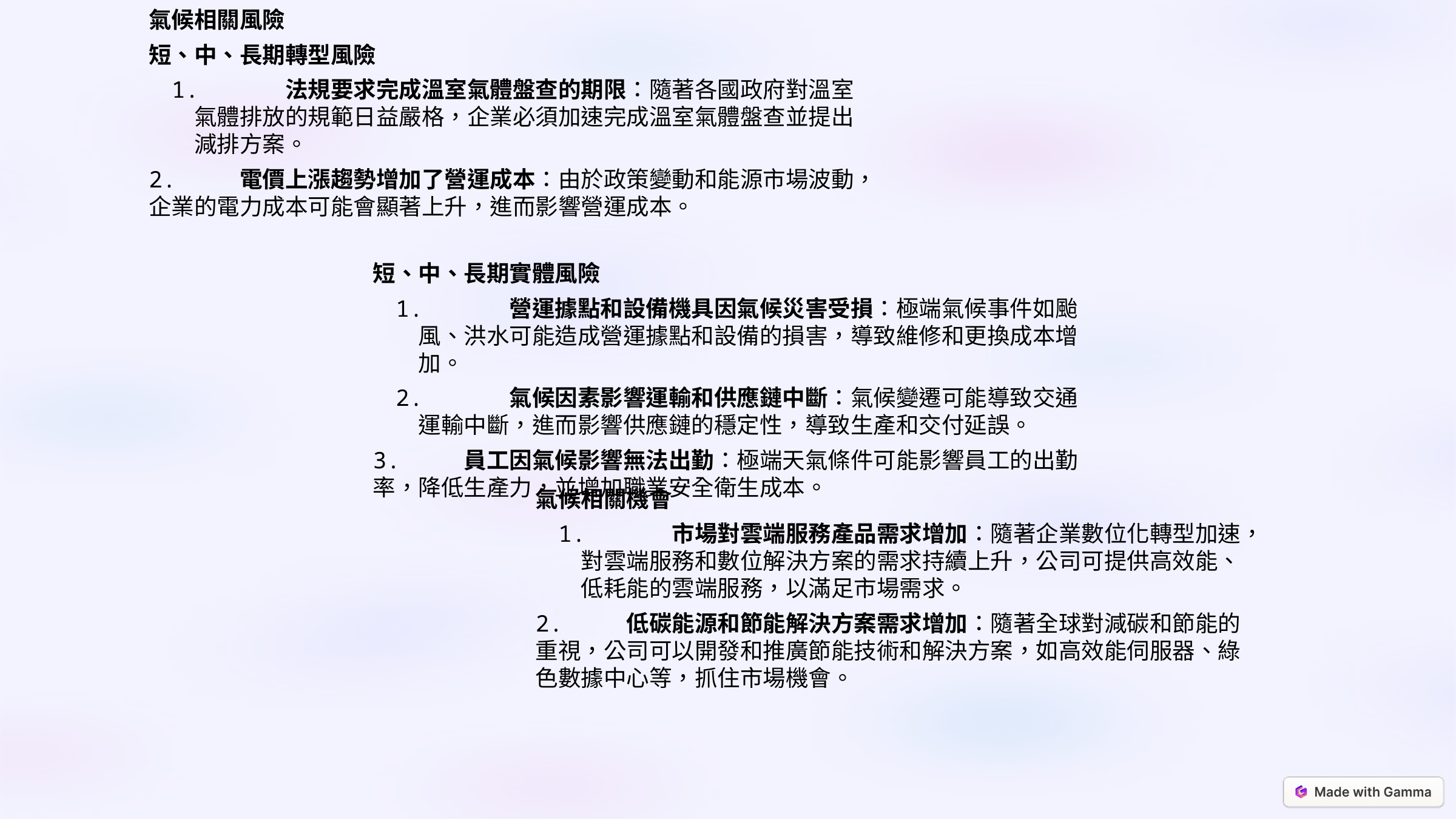

氣候相關風險
短、中、長期轉型風險
1.	法規要求完成溫室氣體盤查的期限：隨著各國政府對溫室氣體排放的規範日益嚴格，企業必須加速完成溫室氣體盤查並提出減排方案。
2.	電價上漲趨勢增加了營運成本：由於政策變動和能源市場波動，企業的電力成本可能會顯著上升，進而影響營運成本。
短、中、長期實體風險
1.	營運據點和設備機具因氣候災害受損：極端氣候事件如颱風、洪水可能造成營運據點和設備的損害，導致維修和更換成本增加。
2.	氣候因素影響運輸和供應鏈中斷：氣候變遷可能導致交通運輸中斷，進而影響供應鏈的穩定性，導致生產和交付延誤。
3.	員工因氣候影響無法出勤：極端天氣條件可能影響員工的出勤率，降低生產力，並增加職業安全衛生成本。
氣候相關機會
1.	市場對雲端服務產品需求增加：隨著企業數位化轉型加速，對雲端服務和數位解決方案的需求持續上升，公司可提供高效能、低耗能的雲端服務，以滿足市場需求。
2.	低碳能源和節能解決方案需求增加：隨著全球對減碳和節能的重視，公司可以開發和推廣節能技術和解決方案，如高效能伺服器、綠色數據中心等，抓住市場機會。